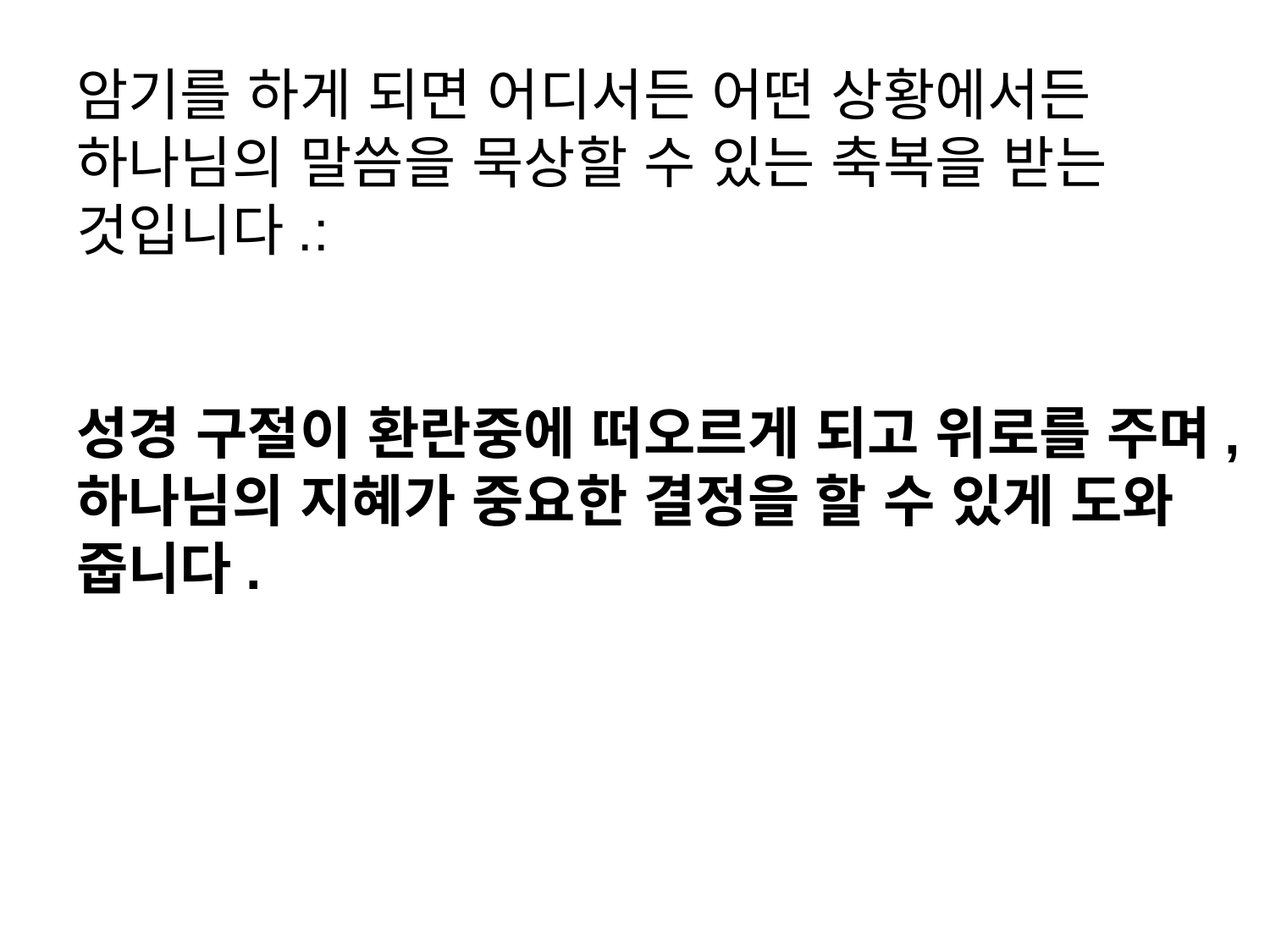

암기를 하게 되면 어디서든 어떤 상황에서든 하나님의 말씀을 묵상할 수 있는 축복을 받는 것입니다.:

성경 구절이 환란중에 떠오르게 되고 위로를 주며, 하나님의 지혜가 중요한 결정을 할 수 있게 도와 줍니다.